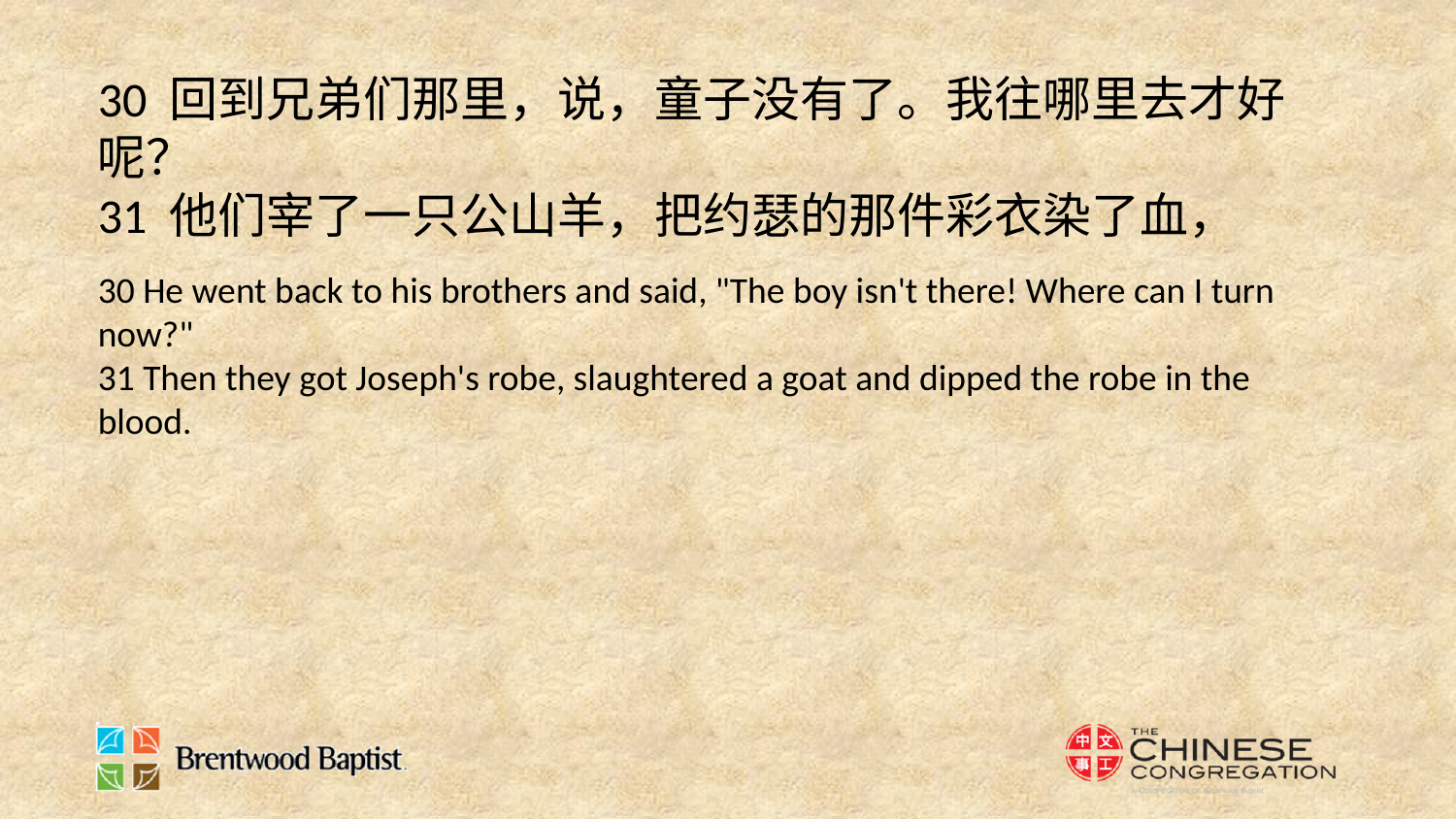

30 回到兄弟们那里，说，童子没有了。我往哪里去才好呢？
31 他们宰了一只公山羊，把约瑟的那件彩衣染了血，

30 He went back to his brothers and said, "The boy isn't there! Where can I turn now?"
31 Then they got Joseph's robe, slaughtered a goat and dipped the robe in the blood.